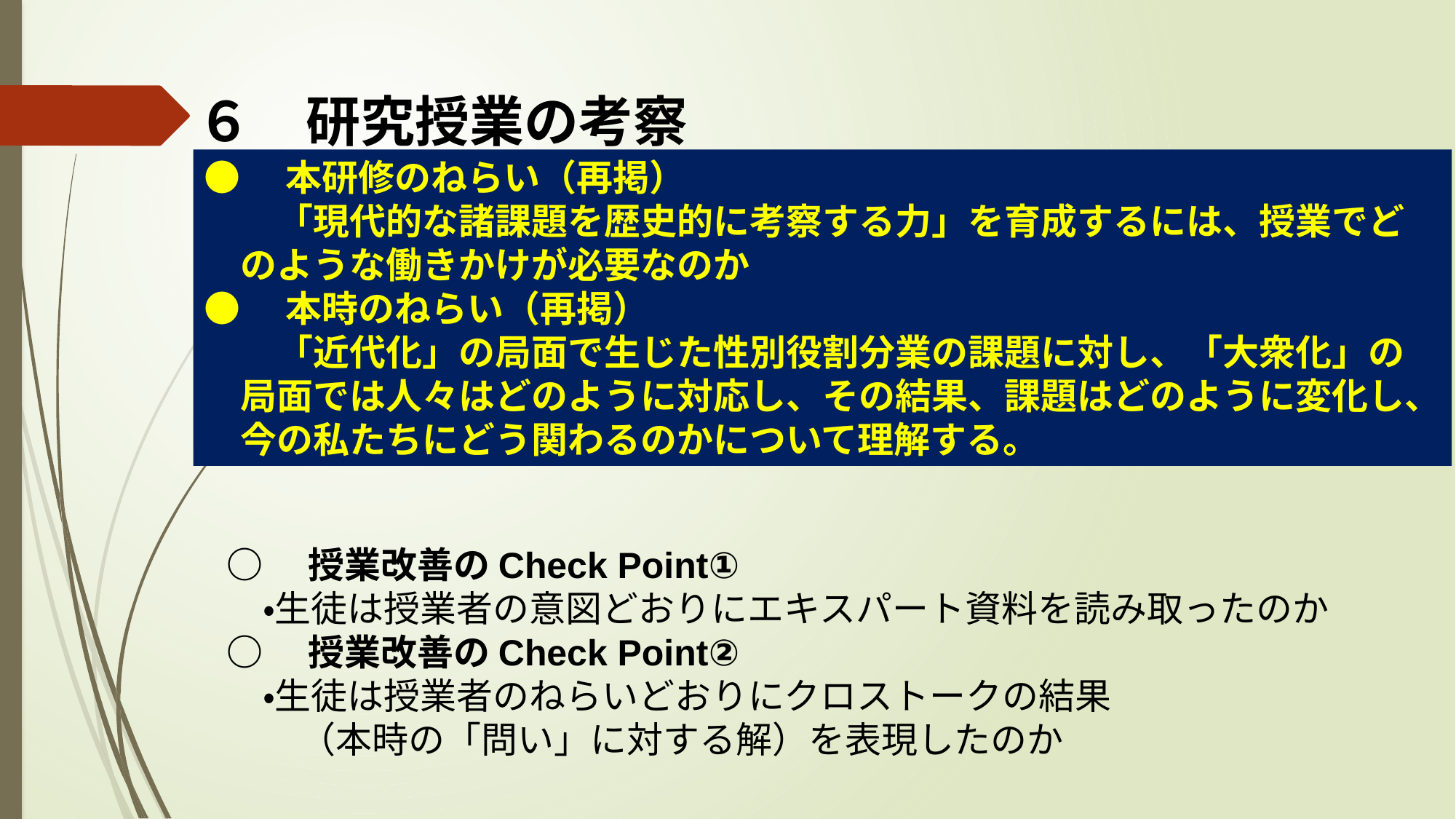

# ６　研究授業の考察
●　本研修のねらい（再掲）
　　「現代的な諸課題を歴史的に考察する力」を育成するには、授業でど
　のような働きかけが必要なのか
●　本時のねらい（再掲）
　　「近代化」の局面で生じた性別役割分業の課題に対し、「大衆化」の
　局面では人々はどのように対応し、その結果、課題はどのように変化し、
　今の私たちにどう関わるのかについて理解する。
○　授業改善のCheck Point①
　・生徒は授業者の意図どおりにエキスパート資料を読み取ったのか
○　授業改善のCheck Point②
　・生徒は授業者のねらいどおりにクロストークの結果
　　（本時の「問い」に対する解）を表現したのか